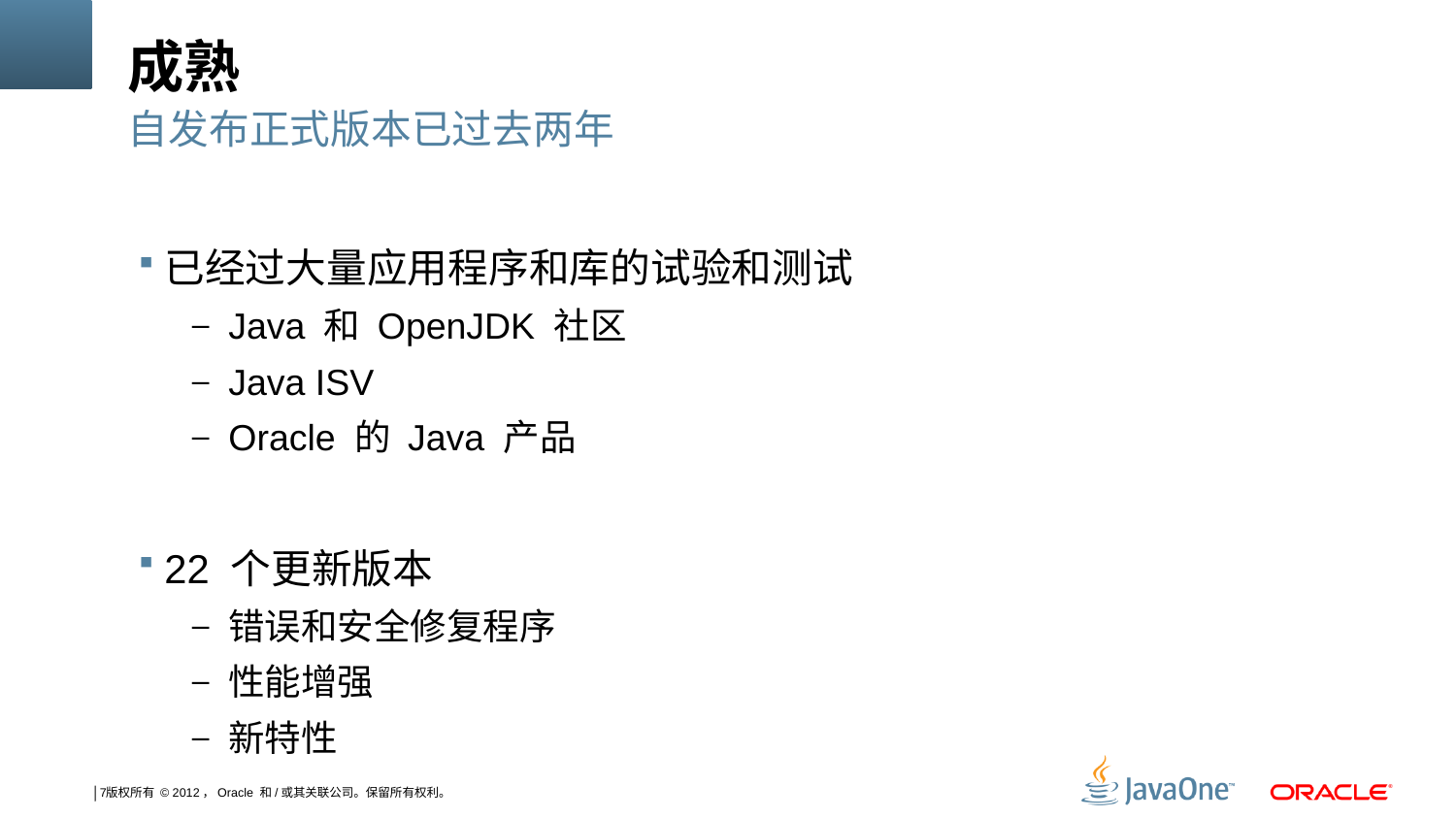

# 成熟
自发布正式版本已过去两年
已经过大量应用程序和库的试验和测试
Java 和 OpenJDK 社区
Java ISV
Oracle 的 Java 产品

22 个更新版本
错误和安全修复程序
性能增强
新特性